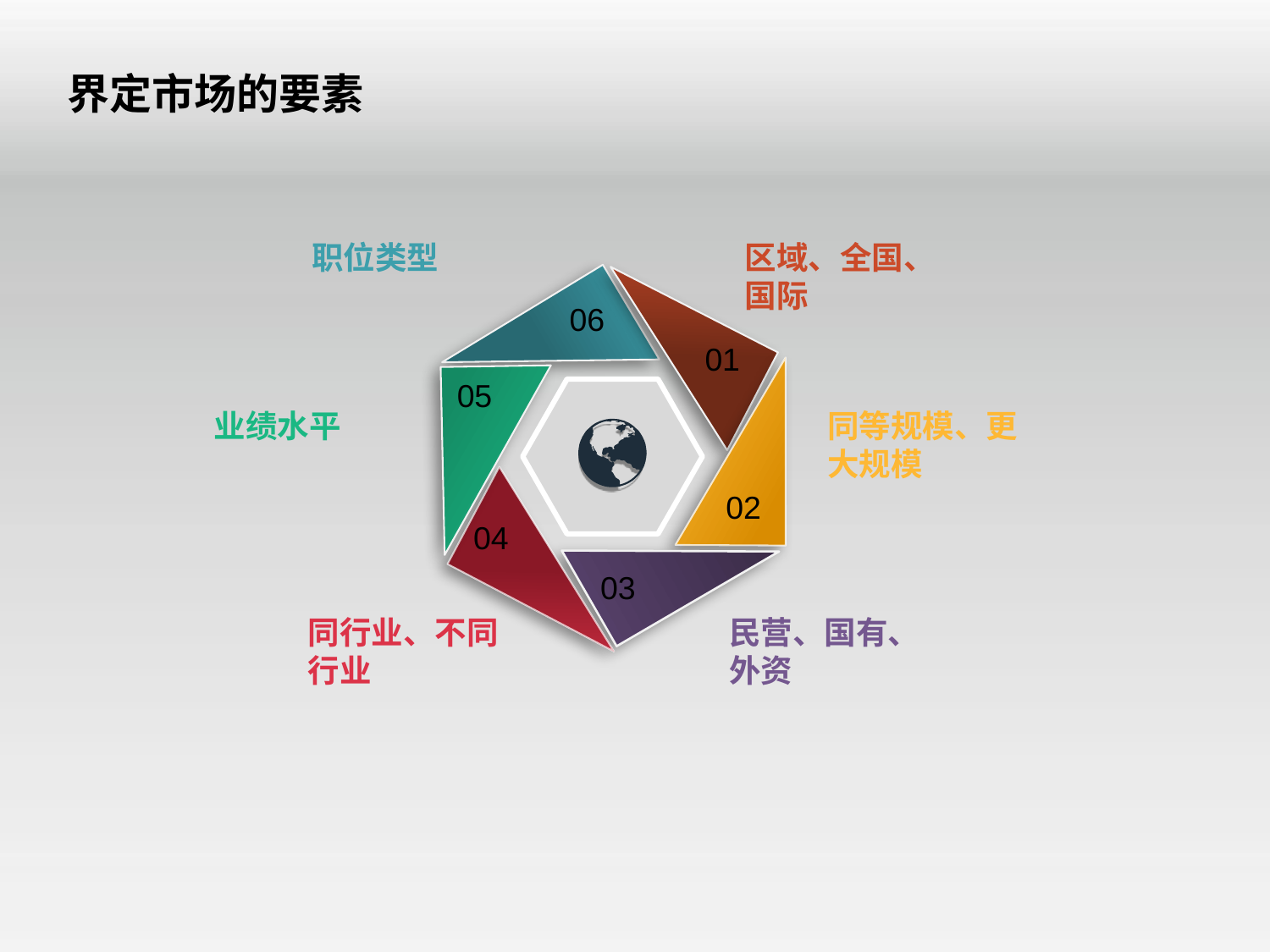

界定市场的要素

职位类型
区域、全国、国际
06
01
05

业绩水平
同等规模、更大规模

02
04
03
同行业、不同行业
民营、国有、外资